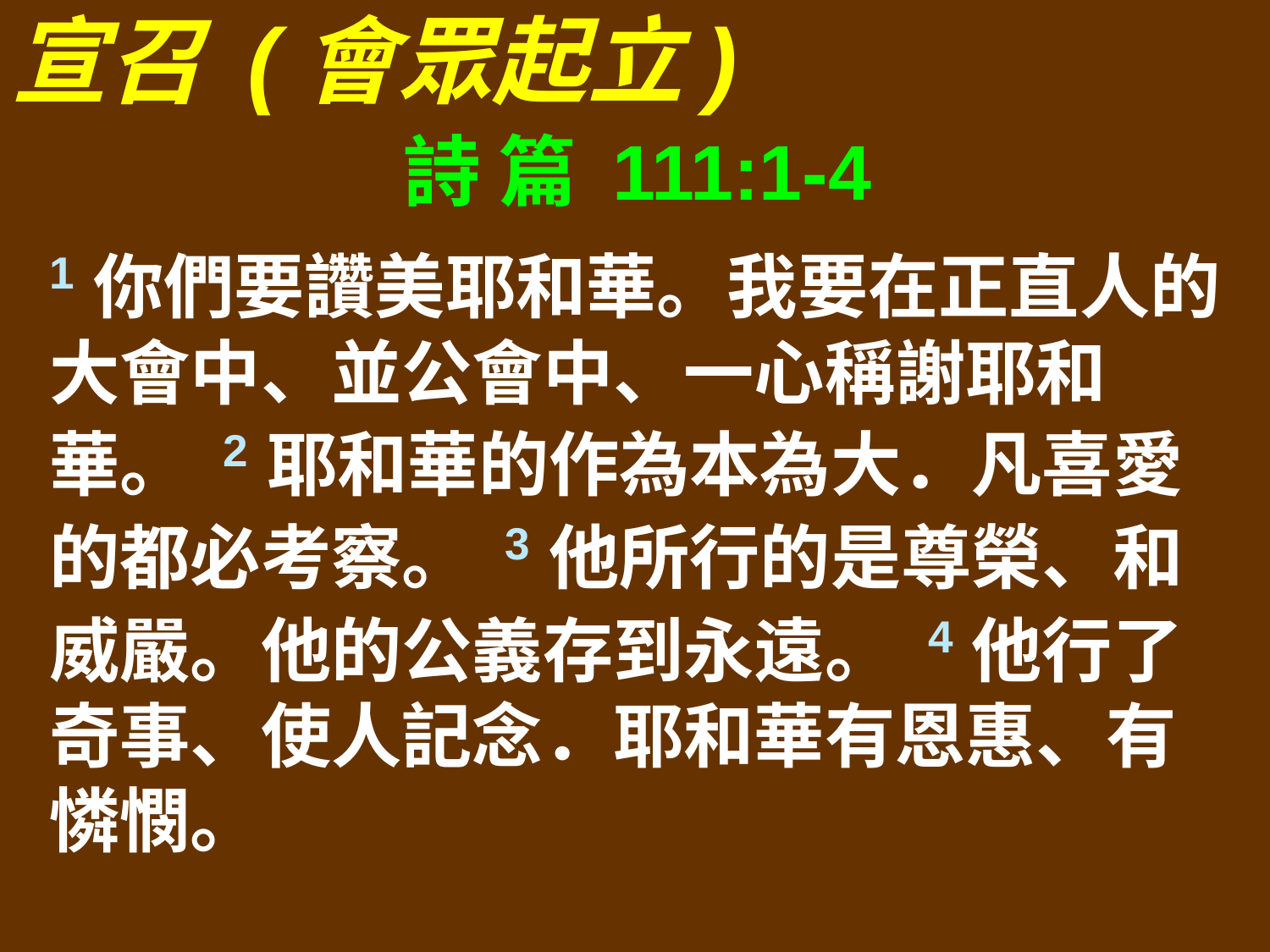

宣召 (會眾起立)
詩 篇 111:1-4
1你們要讚美耶和華。我要在正直人的大會中、並公會中、一心稱謝耶和華。 2耶和華的作為本為大．凡喜愛的都必考察。 3他所行的是尊榮、和威嚴。他的公義存到永遠。 4他行了奇事、使人記念．耶和華有恩惠、有憐憫。